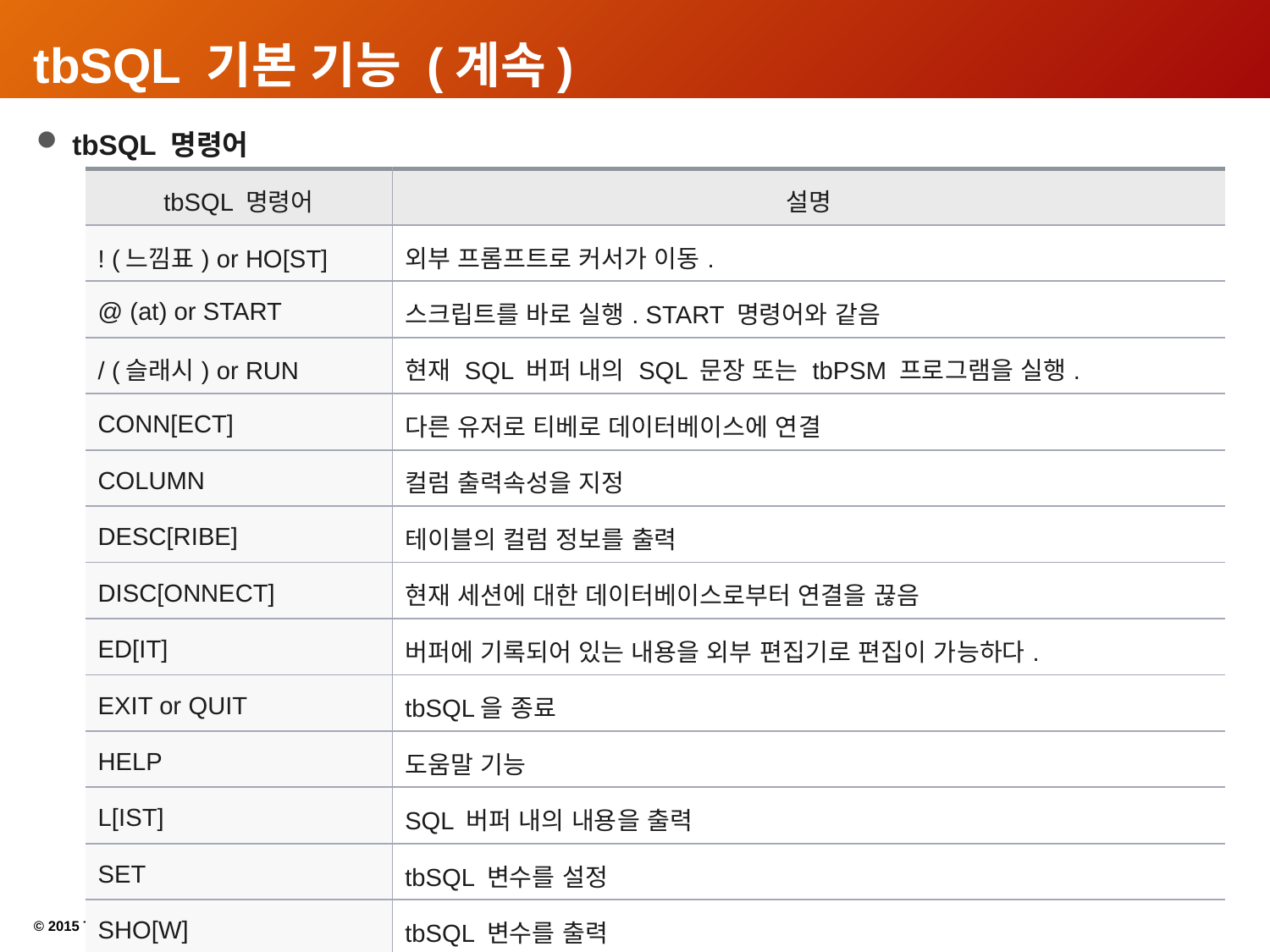

# tbSQL 기본 기능 (계속)
 tbSQL 명령어

| tbSQL 명령어 | 설명 |
| --- | --- |
| ! (느낌표) or HO[ST] | 외부 프롬프트로 커서가 이동. |
| @ (at) or START | 스크립트를 바로 실행. START 명령어와 같음 |
| / (슬래시) or RUN | 현재 SQL 버퍼 내의 SQL 문장 또는 tbPSM 프로그램을 실행. |
| CONN[ECT] | 다른 유저로 티베로 데이터베이스에 연결 |
| COLUMN | 컬럼 출력속성을 지정 |
| DESC[RIBE] | 테이블의 컬럼 정보를 출력 |
| DISC[ONNECT] | 현재 세션에 대한 데이터베이스로부터 연결을 끊음 |
| ED[IT] | 버퍼에 기록되어 있는 내용을 외부 편집기로 편집이 가능하다. |
| EXIT or QUIT | tbSQL을 종료 |
| HELP | 도움말 기능 |
| L[IST] | SQL 버퍼 내의 내용을 출력 |
| SET | tbSQL 변수를 설정 |
| SHO[W] | tbSQL 변수를 출력 |
| [TB]DOWN | 티베로 시스템을 종료 |